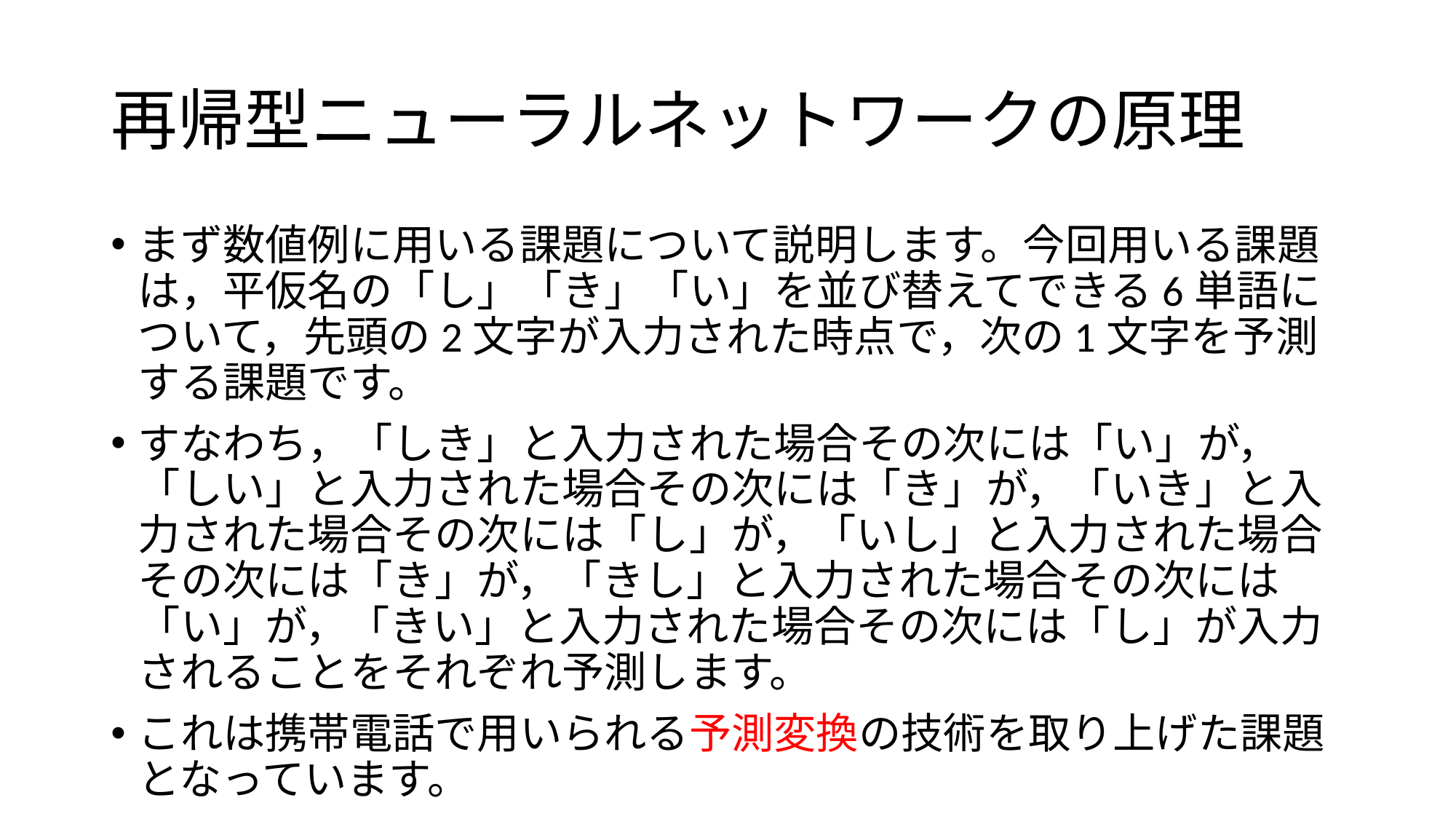

# 再帰型ニューラルネットワークの原理
まず数値例に用いる課題について説明します。今回用いる課題は，平仮名の「し」「き」「い」を並び替えてできる6単語について，先頭の2文字が入力された時点で，次の1文字を予測する課題です。
すなわち，「しき」と入力された場合その次には「い」が，「しい」と入力された場合その次には「き」が，「いき」と入力された場合その次には「し」が，「いし」と入力された場合その次には「き」が，「きし」と入力された場合その次には「い」が，「きい」と入力された場合その次には「し」が入力されることをそれぞれ予測します。
これは携帯電話で用いられる予測変換の技術を取り上げた課題となっています。